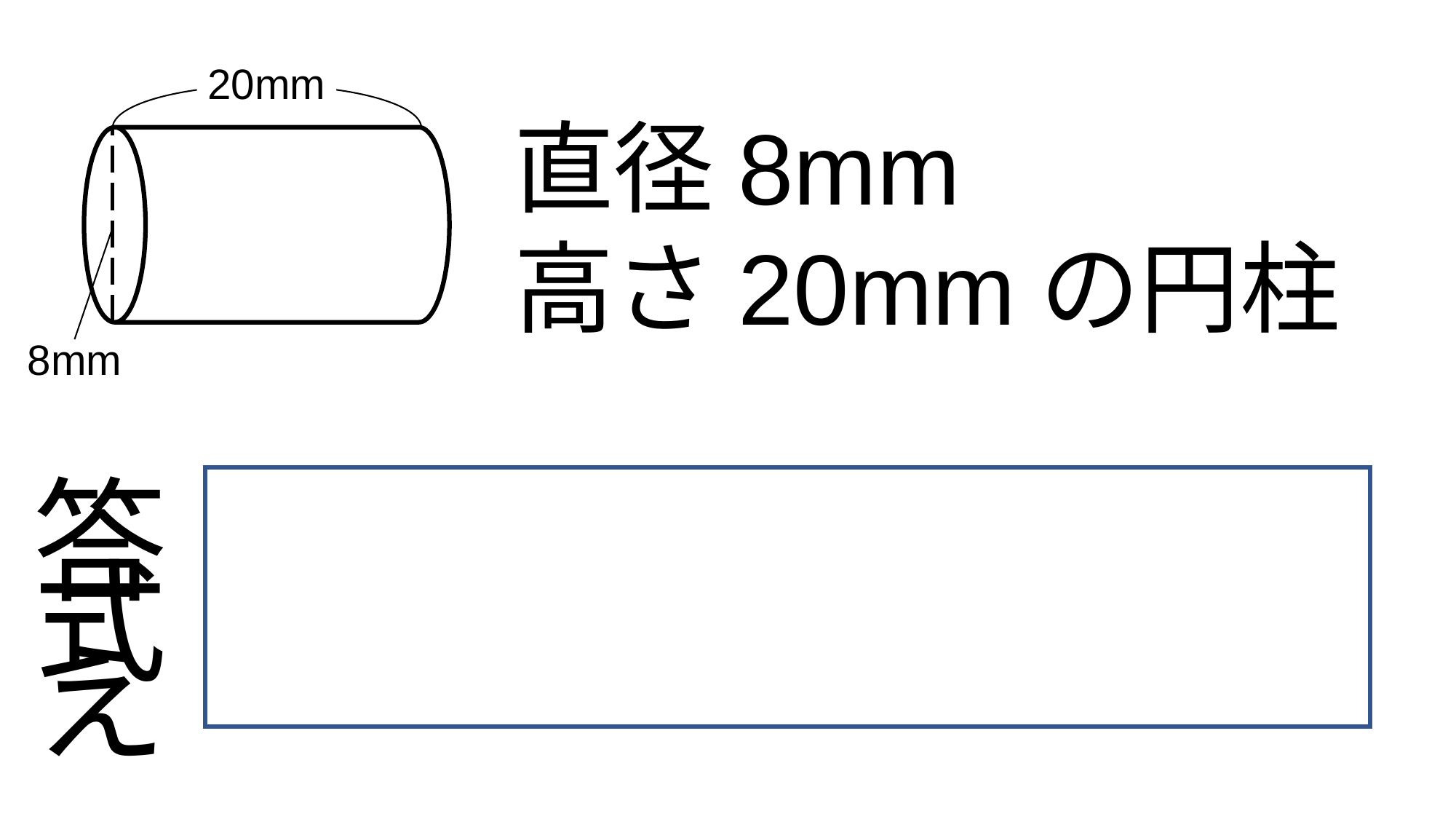

20mm
直径8mm
高さ20mmの円柱
8mm

1004.8mm3
4×4×3.14×20
答え
式